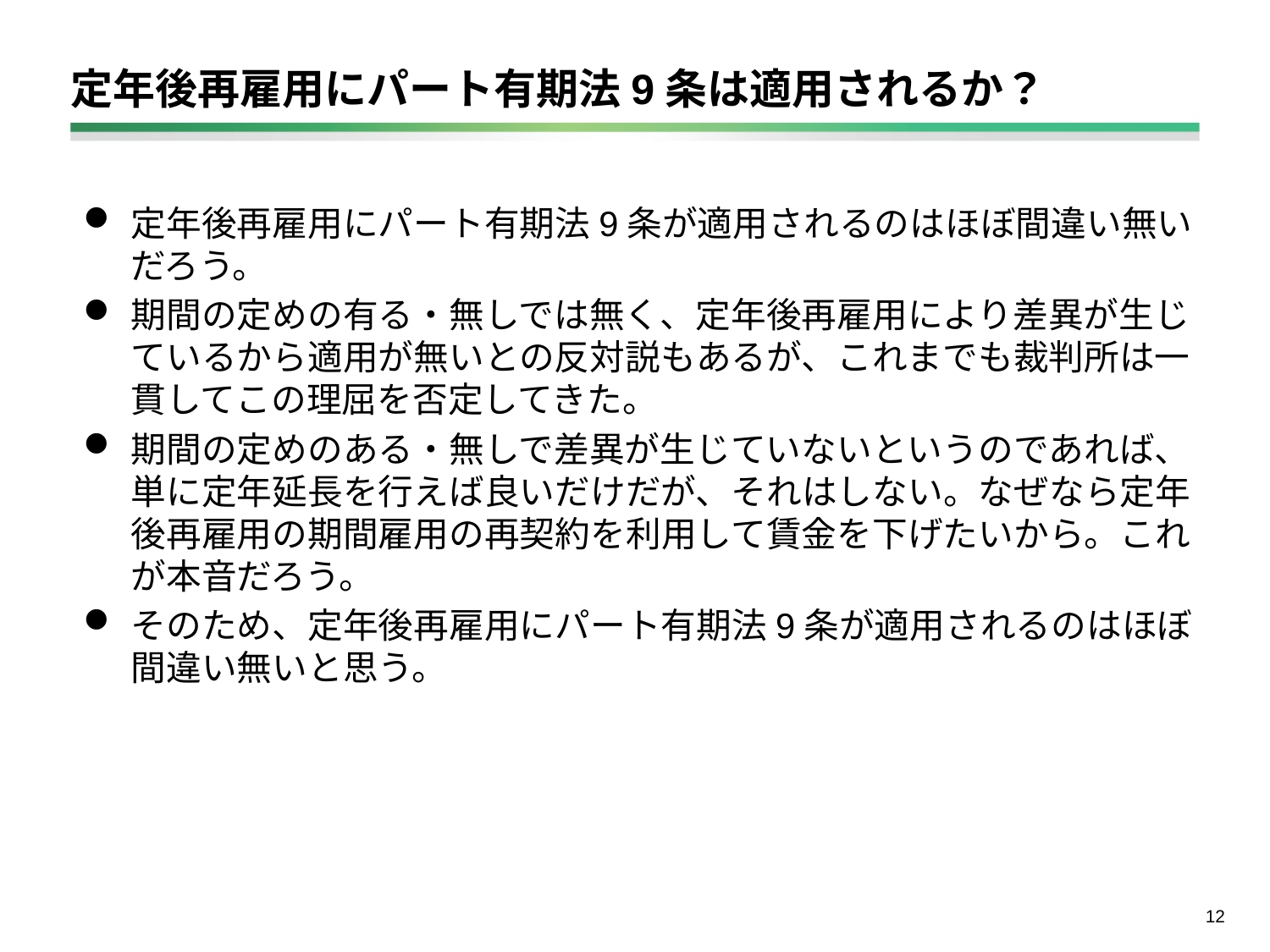

# 定年後再雇用にパート有期法9条は適用されるか？
定年後再雇用にパート有期法9条が適用されるのはほぼ間違い無いだろう。
期間の定めの有る・無しでは無く、定年後再雇用により差異が生じているから適用が無いとの反対説もあるが、これまでも裁判所は一貫してこの理屈を否定してきた。
期間の定めのある・無しで差異が生じていないというのであれば、単に定年延長を行えば良いだけだが、それはしない。なぜなら定年後再雇用の期間雇用の再契約を利用して賃金を下げたいから。これが本音だろう。
そのため、定年後再雇用にパート有期法9条が適用されるのはほぼ間違い無いと思う。
12